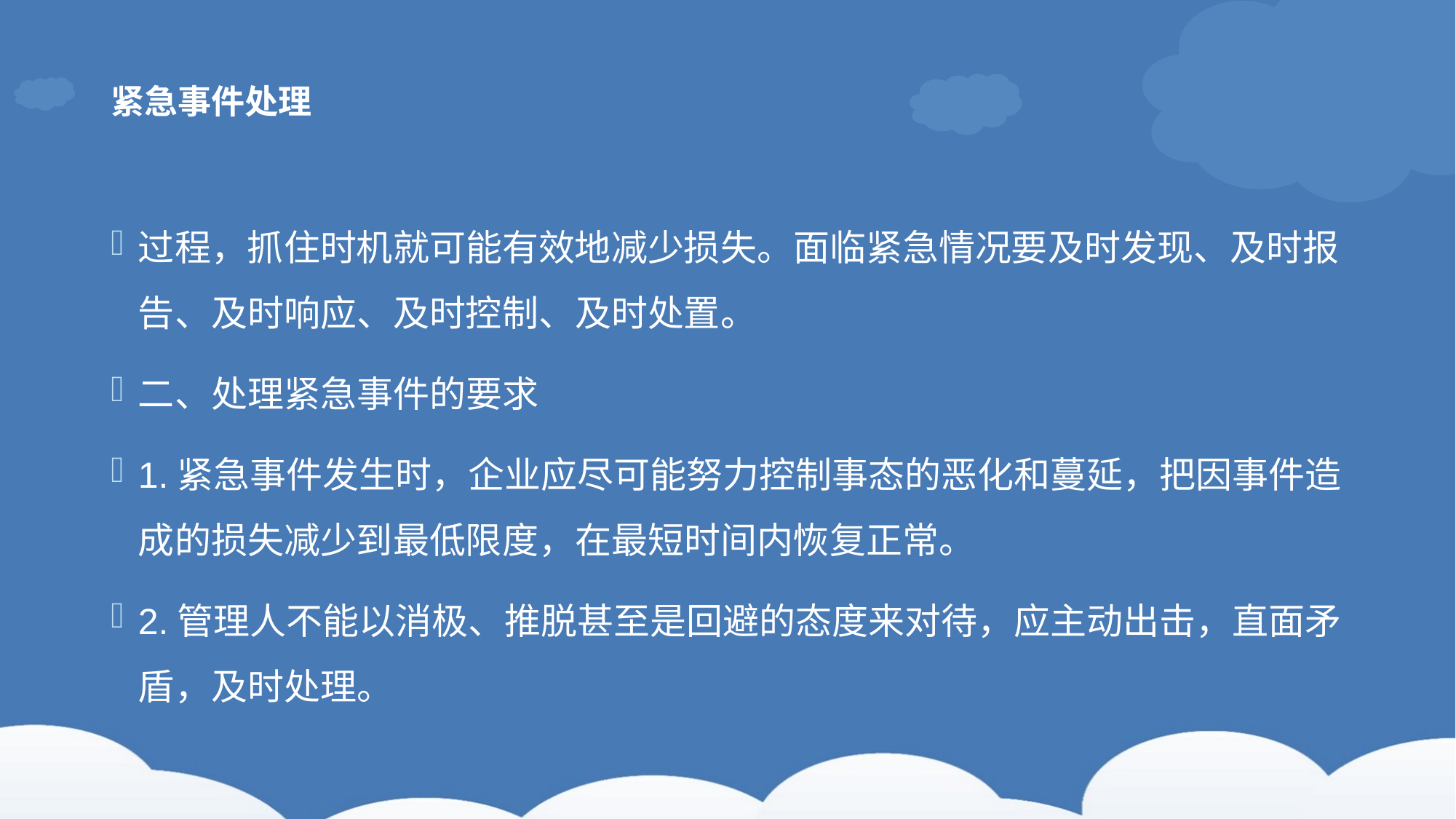

# 紧急事件处理
过程，抓住时机就可能有效地减少损失。面临紧急情况要及时发现、及时报告、及时响应、及时控制、及时处置。
二、处理紧急事件的要求
1.紧急事件发生时，企业应尽可能努力控制事态的恶化和蔓延，把因事件造成的损失减少到最低限度，在最短时间内恢复正常。
2.管理人不能以消极、推脱甚至是回避的态度来对待，应主动出击，直面矛盾，及时处理。